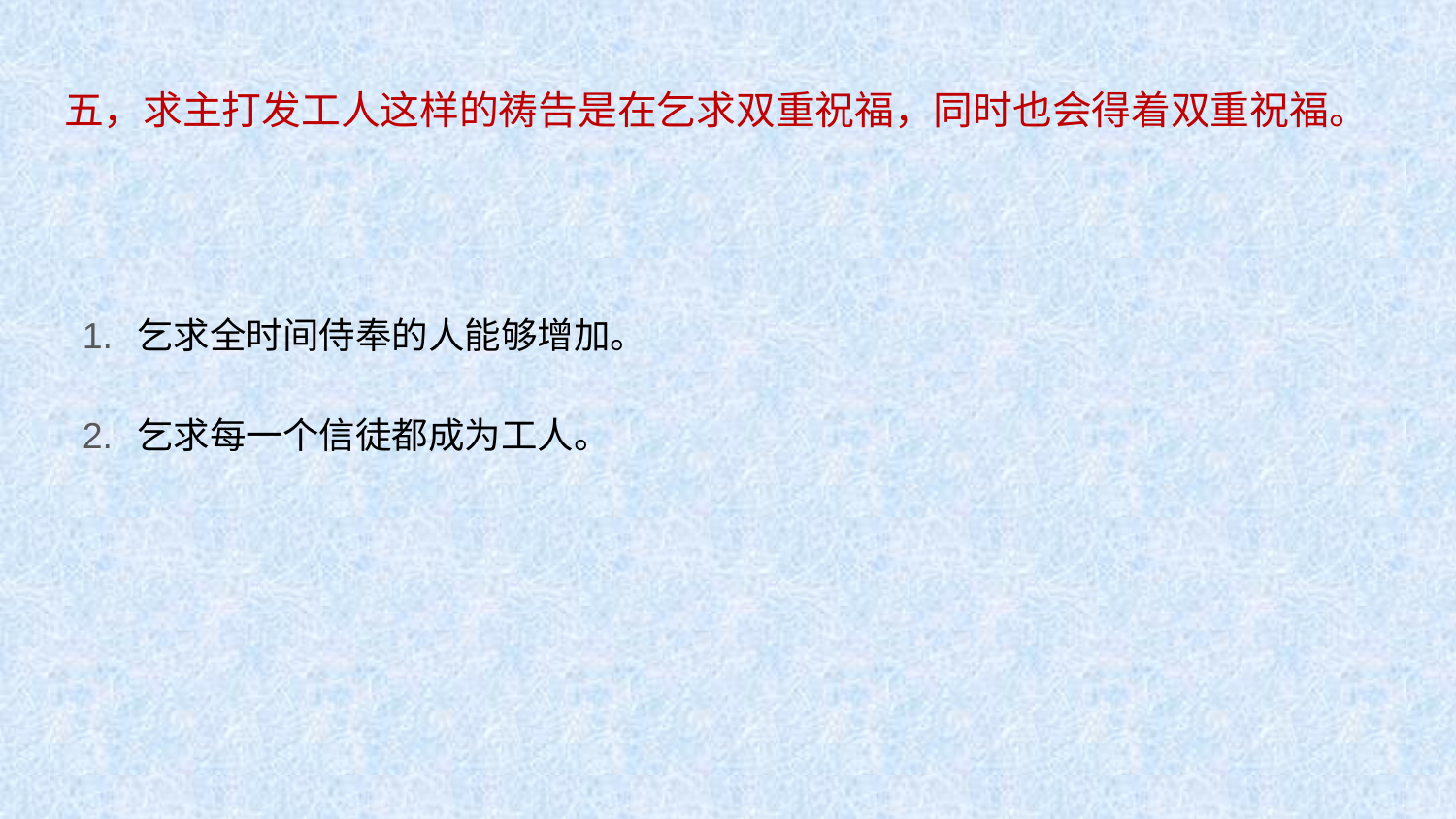

# 五，求主打发工人这样的祷告是在乞求双重祝福，同时也会得着双重祝福。
乞求全时间侍奉的人能够增加。

乞求每一个信徒都成为工人。